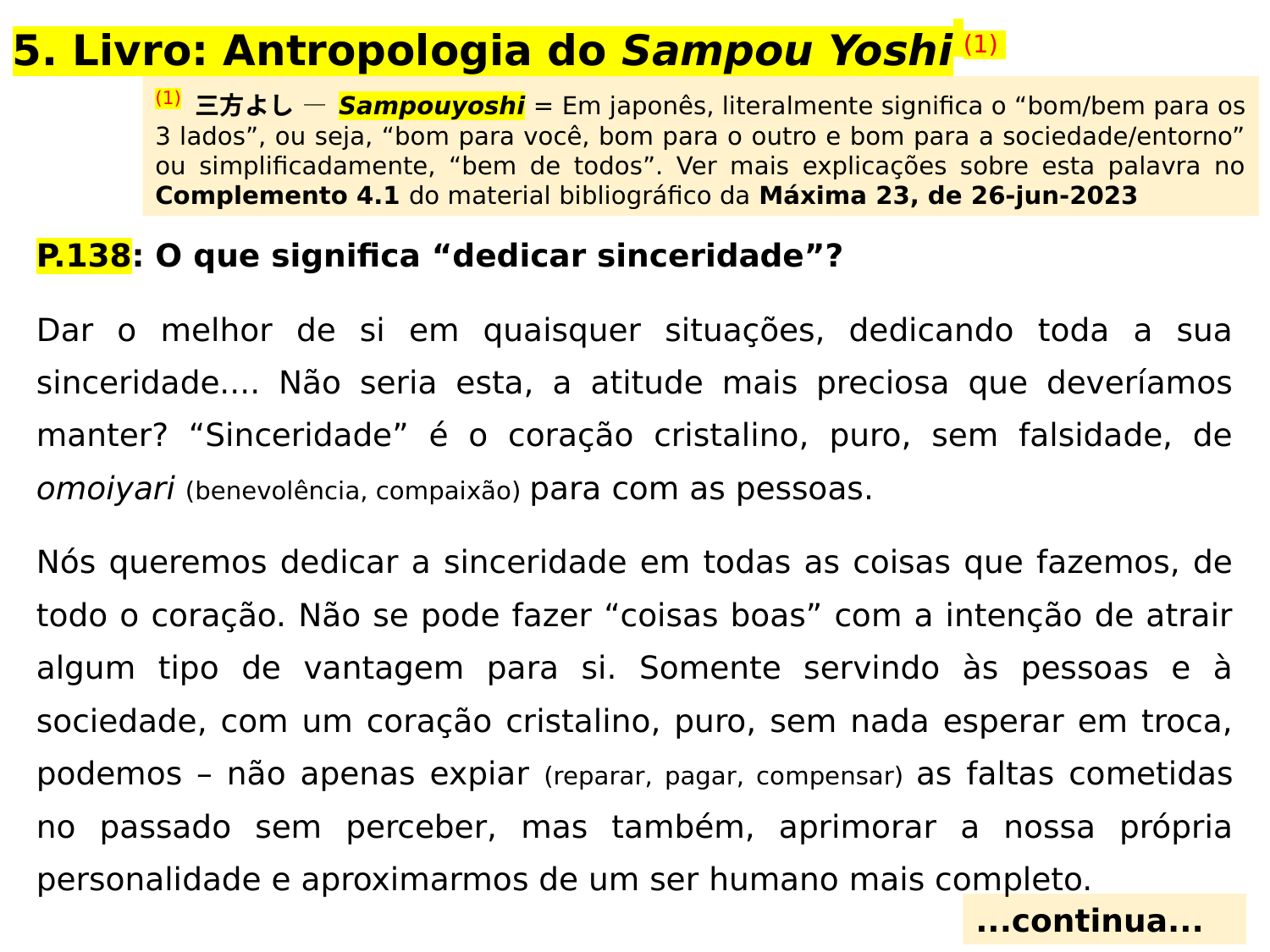

5. Livro: Antropologia do Sampou Yoshi (1)
(1) 三方よし — Sampouyoshi = Em japonês, literalmente significa o “bom/bem para os 3 lados”, ou seja, “bom para você, bom para o outro e bom para a sociedade/entorno” ou simplificadamente, “bem de todos”. Ver mais explicações sobre esta palavra no Complemento 4.1 do material bibliográfico da Máxima 23, de 26-jun-2023
P.138: O que significa “dedicar sinceridade”?
Dar o melhor de si em quaisquer situações, dedicando toda a sua sinceridade.... Não seria esta, a atitude mais preciosa que deveríamos manter? “Sinceridade” é o coração cristalino, puro, sem falsidade, de omoiyari (benevolência, compaixão) para com as pessoas.
Nós queremos dedicar a sinceridade em todas as coisas que fazemos, de todo o coração. Não se pode fazer “coisas boas” com a intenção de atrair algum tipo de vantagem para si. Somente servindo às pessoas e à sociedade, com um coração cristalino, puro, sem nada esperar em troca, podemos – não apenas expiar (reparar, pagar, compensar) as faltas cometidas no passado sem perceber, mas também, aprimorar a nossa própria personalidade e aproximarmos de um ser humano mais completo.
...continua...